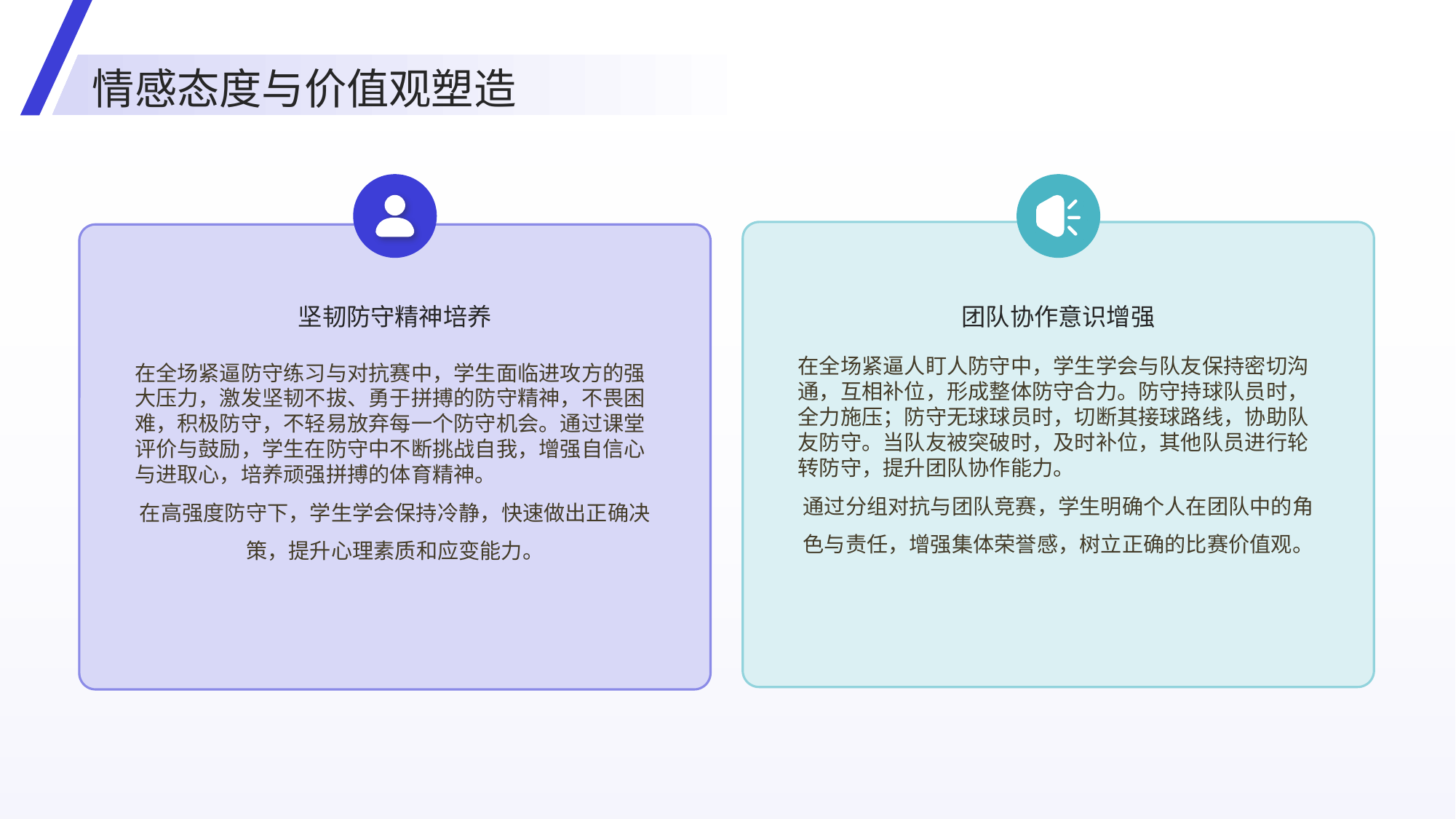

情感态度与价值观塑造

坚韧防守精神培养
团队协作意识增强
在全场紧逼人盯人防守中，学生学会与队友保持密切沟通，互相补位，形成整体防守合力。防守持球队员时，全力施压；防守无球球员时，切断其接球路线，协助队友防守。当队友被突破时，及时补位，其他队员进行轮转防守，提升团队协作能力。
通过分组对抗与团队竞赛，学生明确个人在团队中的角色与责任，增强集体荣誉感，树立正确的比赛价值观。
在全场紧逼防守练习与对抗赛中，学生面临进攻方的强大压力，激发坚韧不拔、勇于拼搏的防守精神，不畏困难，积极防守，不轻易放弃每一个防守机会。通过课堂评价与鼓励，学生在防守中不断挑战自我，增强自信心与进取心，培养顽强拼搏的体育精神。
在高强度防守下，学生学会保持冷静，快速做出正确决策，提升心理素质和应变能力。